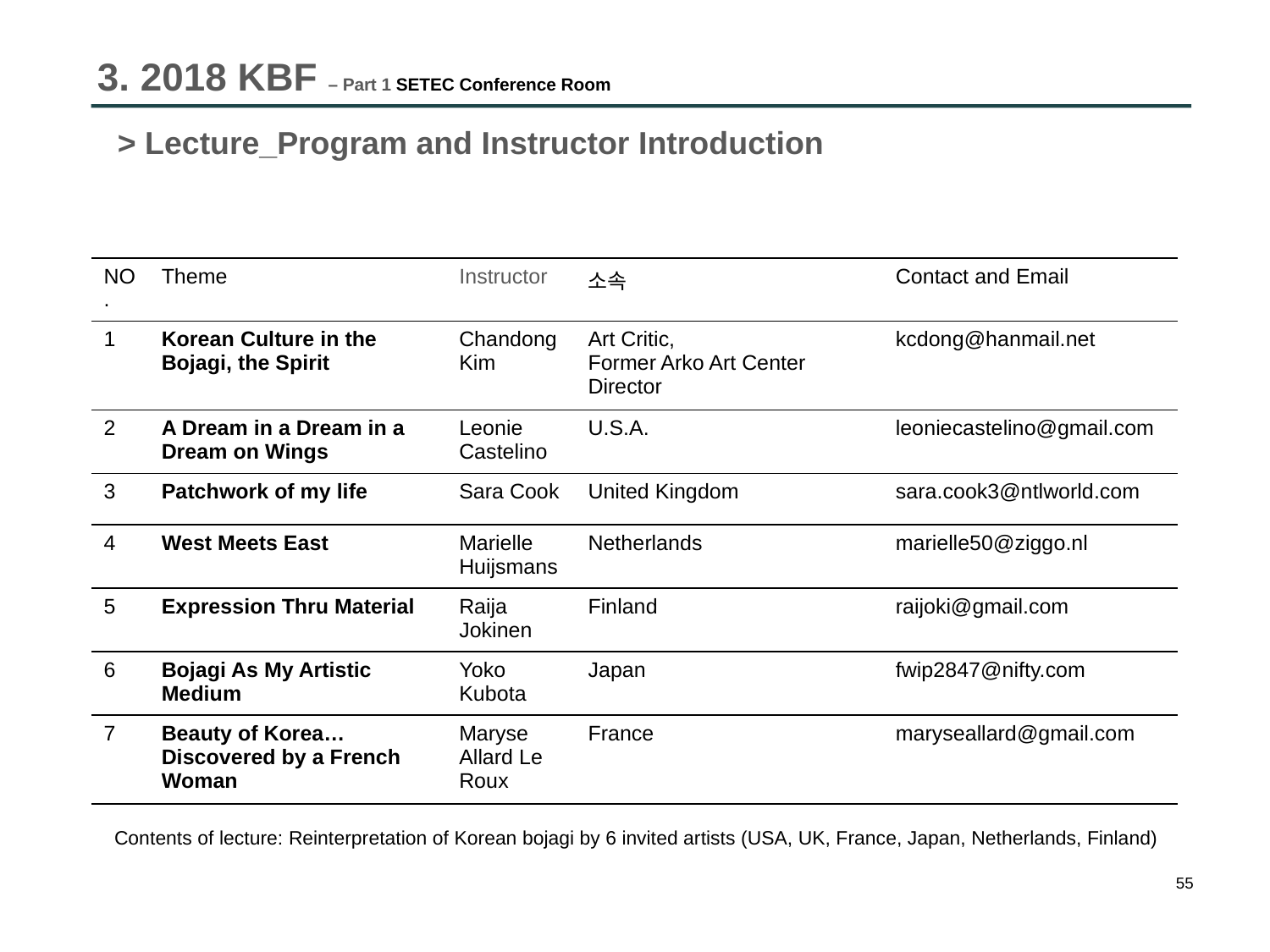

3. 2018 KBF – Part 1 SETEC Conference Room

> Lecture_Program and Instructor Introduction

| NO. | Theme | Instructor | 소속 | Contact and Email |
| --- | --- | --- | --- | --- |
| 1 | Korean Culture in the Bojagi, the Spirit | Chandong Kim | Art Critic, Former Arko Art Center Director | kcdong@hanmail.net |
| 2 | A Dream in a Dream in a Dream on Wings | Leonie Castelino | U.S.A. | leoniecastelino@gmail.com |
| 3 | Patchwork of my life | Sara Cook | United Kingdom | sara.cook3@ntlworld.com |
| 4 | West Meets East | Marielle Huijsmans | Netherlands | marielle50@ziggo.nl |
| 5 | Expression Thru Material | Raija Jokinen | Finland | raijoki@gmail.com |
| 6 | Bojagi As My Artistic Medium | Yoko Kubota | Japan | fwip2847@nifty.com |
| 7 | Beauty of Korea…Discovered by a French Woman | Maryse Allard Le Roux | France | maryseallard@gmail.com |
Contents of lecture: Reinterpretation of Korean bojagi by 6 invited artists (USA, UK, France, Japan, Netherlands, Finland)
55